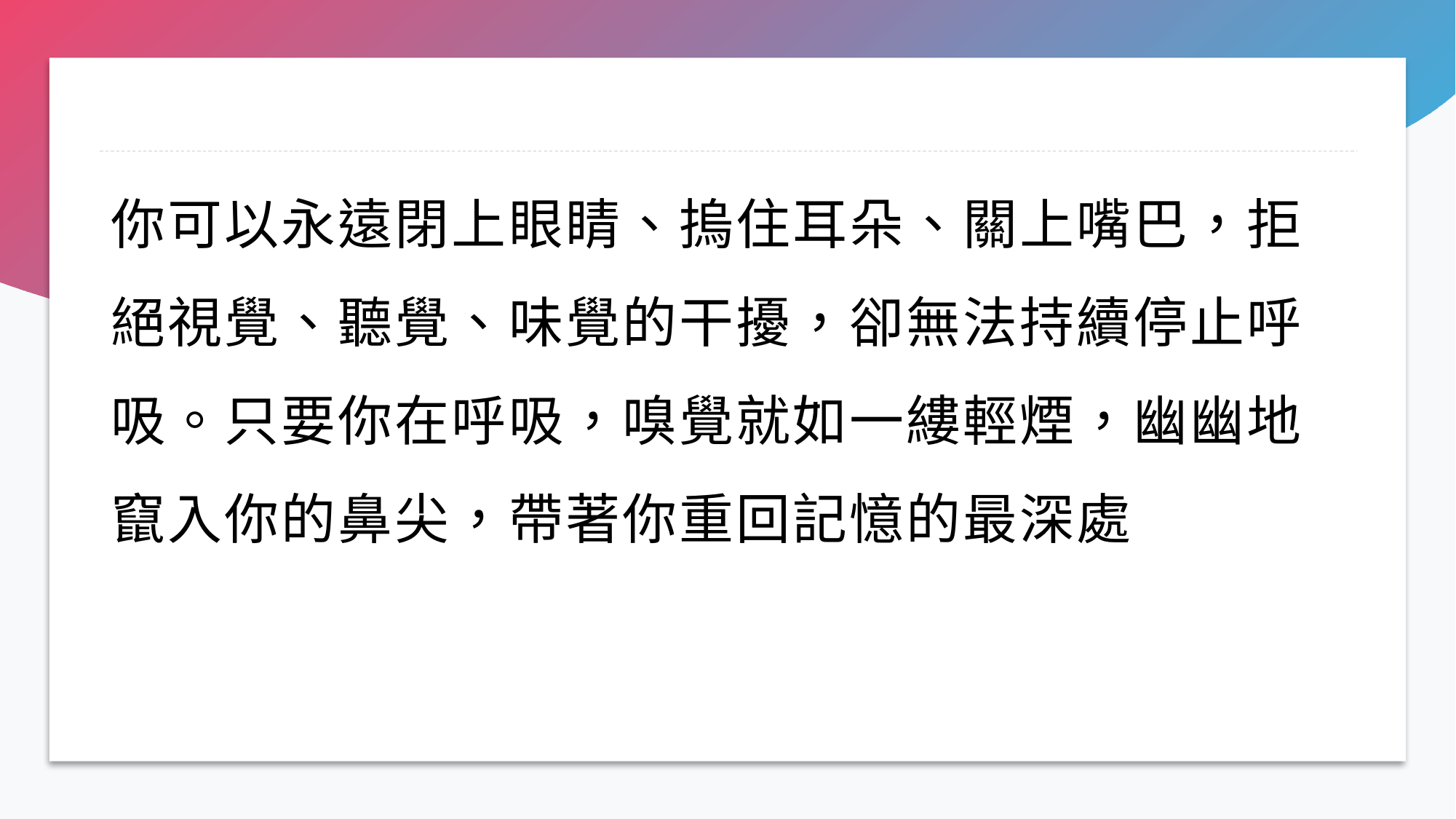

你可以永遠閉上眼睛、摀住耳朵、關上嘴巴，拒絕視覺、聽覺、味覺的干擾，卻無法持續停止呼吸。只要你在呼吸，嗅覺就如一縷輕煙，幽幽地竄入你的鼻尖，帶著你重回記憶的最深處